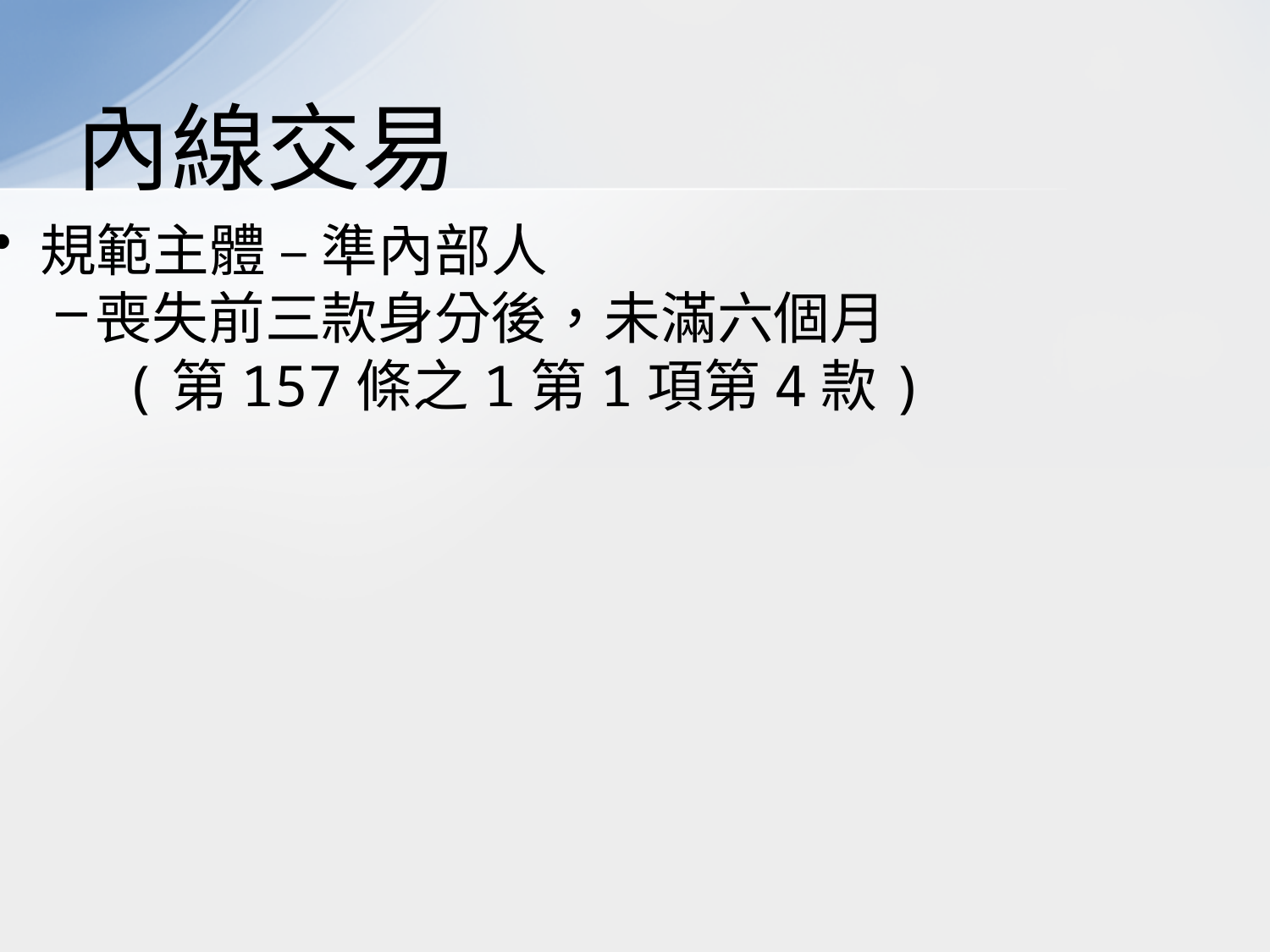

# 內線交易
規範主體 – 準內部人
喪失前三款身分後，未滿六個月
  (第157條之1第1項第4款)